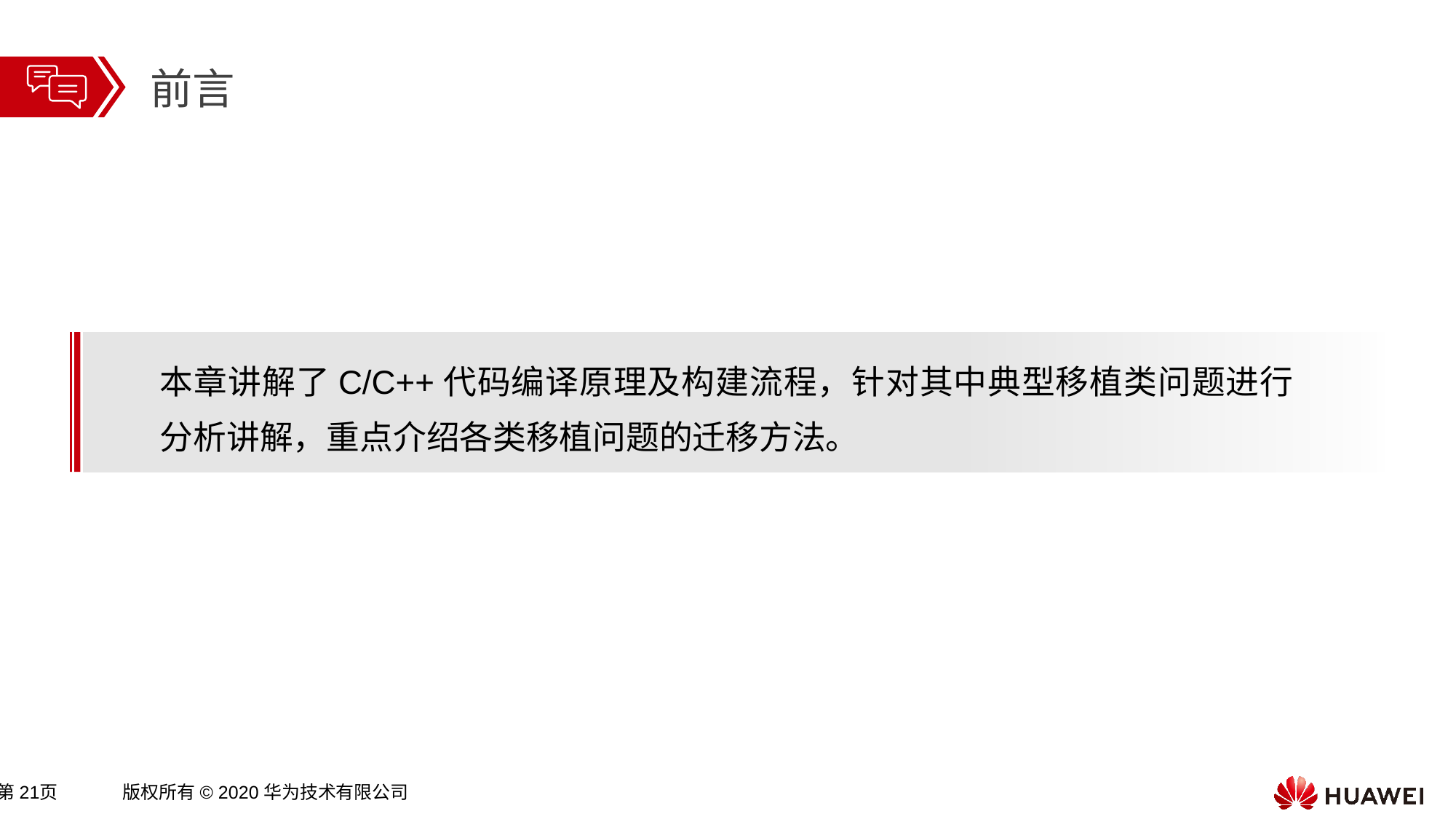

前言

本章讲解了C/C++代码编译原理及构建流程，针对其中典型移植类问题进行分析讲解，重点介绍各类移植问题的迁移方法。